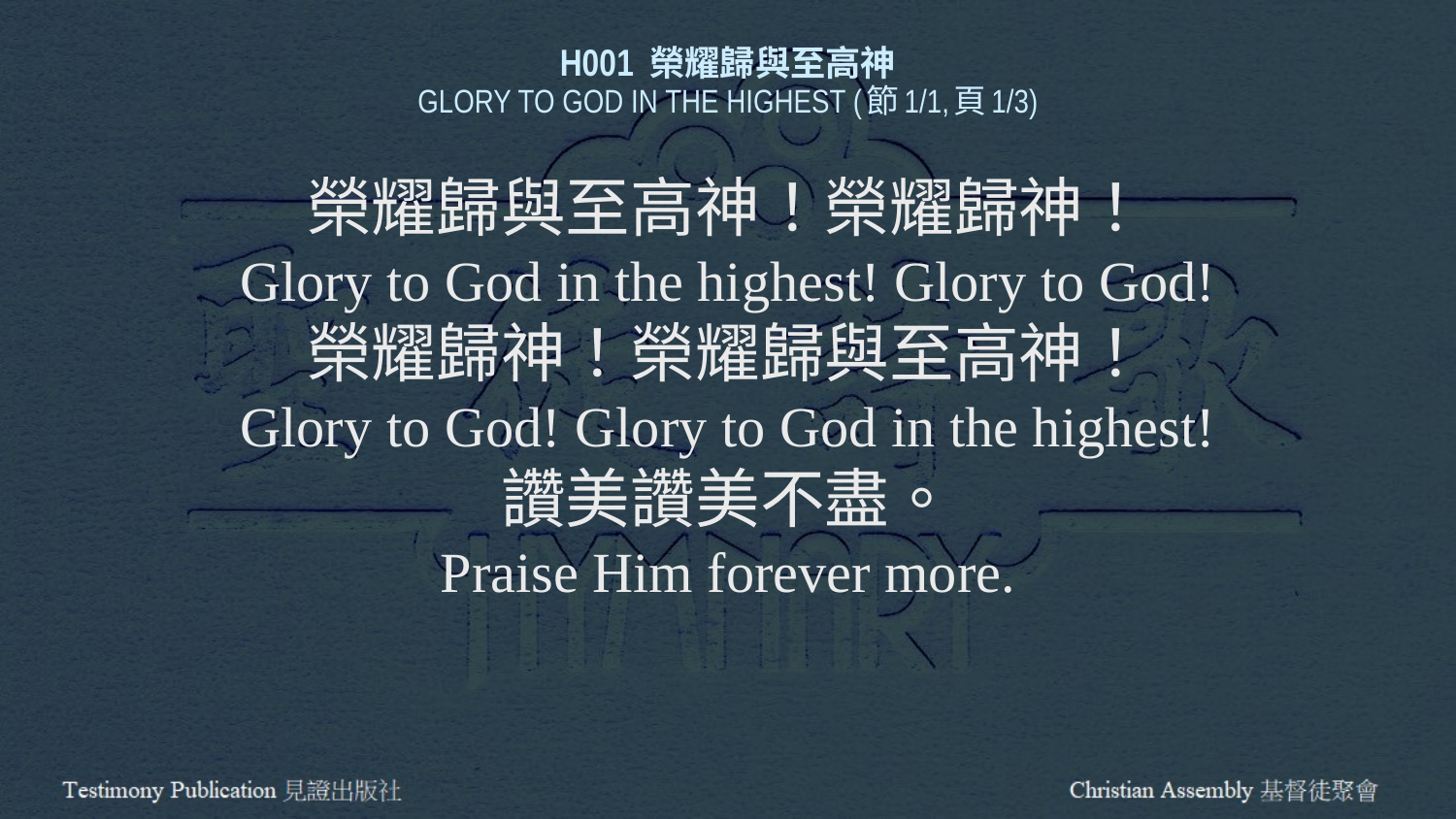

H001 榮耀歸與至高神
GLORY TO GOD IN THE HIGHEST (節1/1,頁1/3)
榮耀歸與至高神！榮耀歸神！
Glory to God in the highest! Glory to God!
榮耀歸神！榮耀歸與至高神！
Glory to God! Glory to God in the highest!
讚美讚美不盡。
Praise Him forever more.